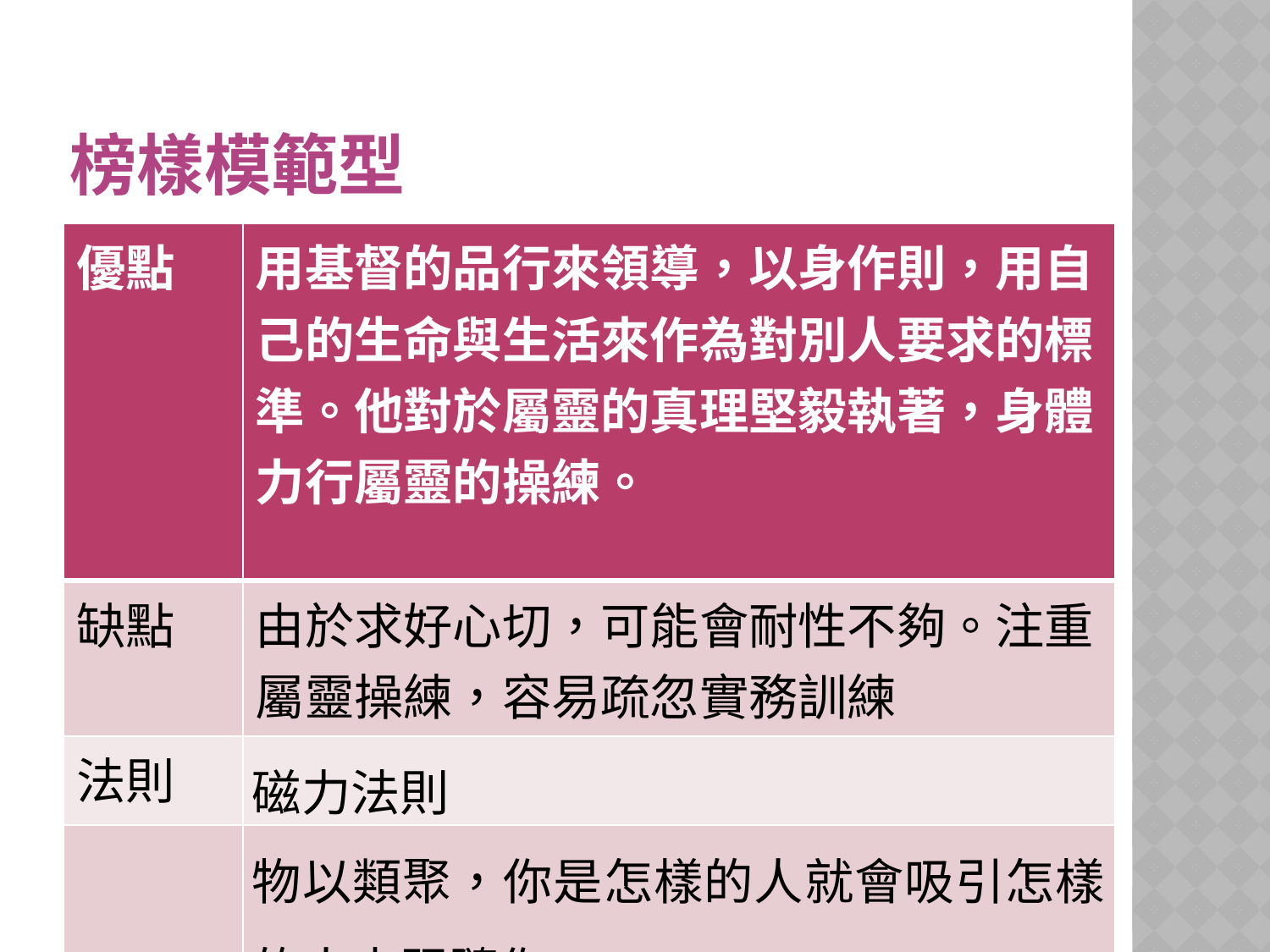

# 榜樣模範型
| 優點 | 用基督的品行來領導，以身作則，用自己的生命與生活來作為對別人要求的標準。他對於屬靈的真理堅毅執著，身體力行屬靈的操練。 |
| --- | --- |
| 缺點 | 由於求好心切，可能會耐性不夠。注重屬靈操練，容易疏忽實務訓練 |
| 法則 | 磁力法則 |
|  | 物以類聚，你是怎樣的人就會吸引怎樣的人來跟隨你。 |